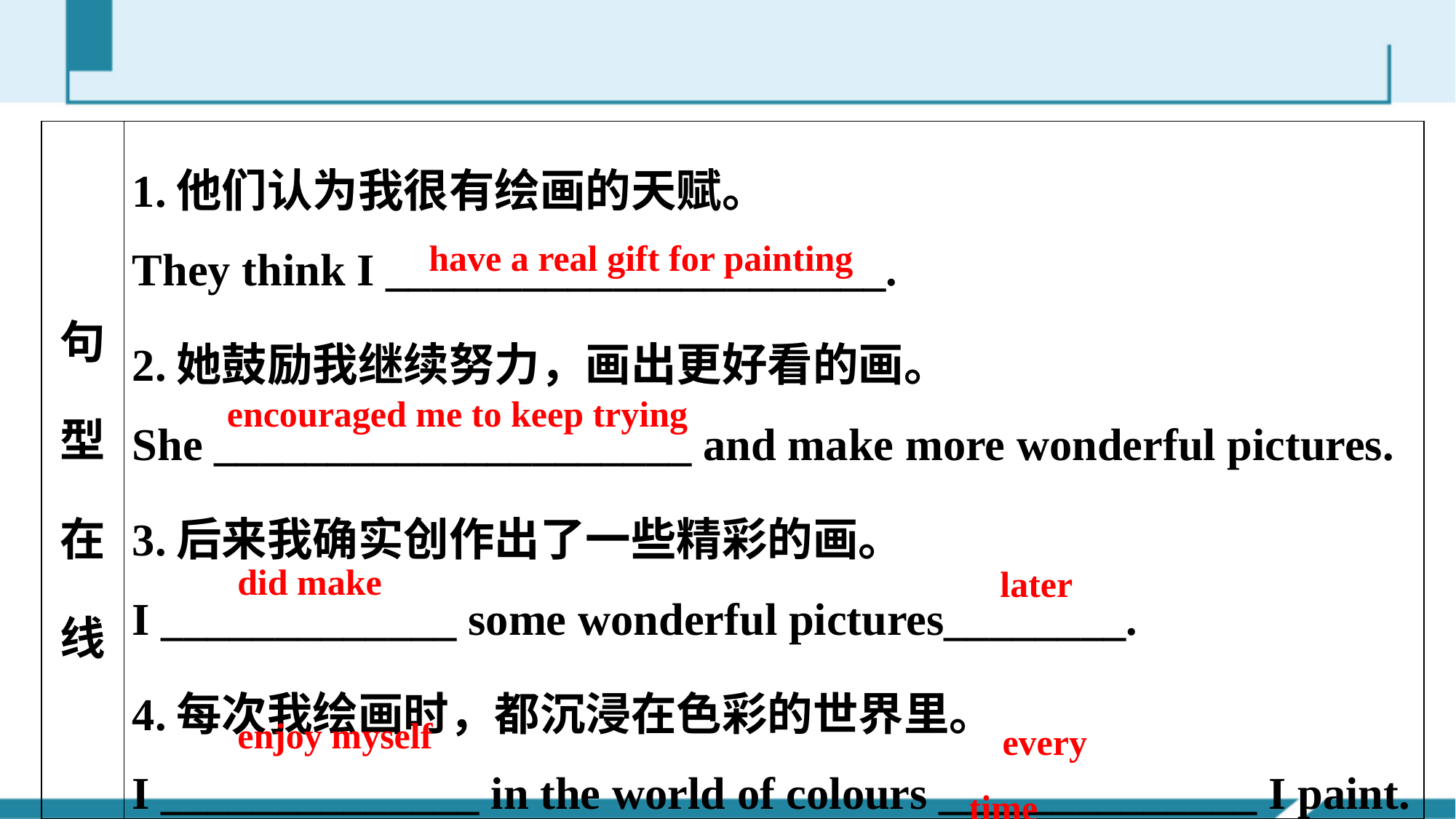

| 句型在线 | 1.他们认为我很有绘画的天赋。 They think I \_\_\_\_\_\_\_\_\_\_\_\_\_\_\_\_\_\_\_\_\_\_. 2.她鼓励我继续努力，画出更好看的画。 She \_\_\_\_\_\_\_\_\_\_\_\_\_\_\_\_\_\_\_\_\_ and make more wonderful pictures. 3.后来我确实创作出了一些精彩的画。 I \_\_\_\_\_\_\_\_\_\_\_\_\_ some wonderful pictures\_\_\_\_\_\_\_\_. 4.每次我绘画时，都沉浸在色彩的世界里。 I \_\_\_\_\_\_\_\_\_\_\_\_\_\_ in the world of colours \_\_\_\_\_\_\_\_\_\_\_\_\_\_ I paint. |
| --- | --- |
have a real gift for painting
encouraged me to keep trying
did make
later
enjoy myself
every time